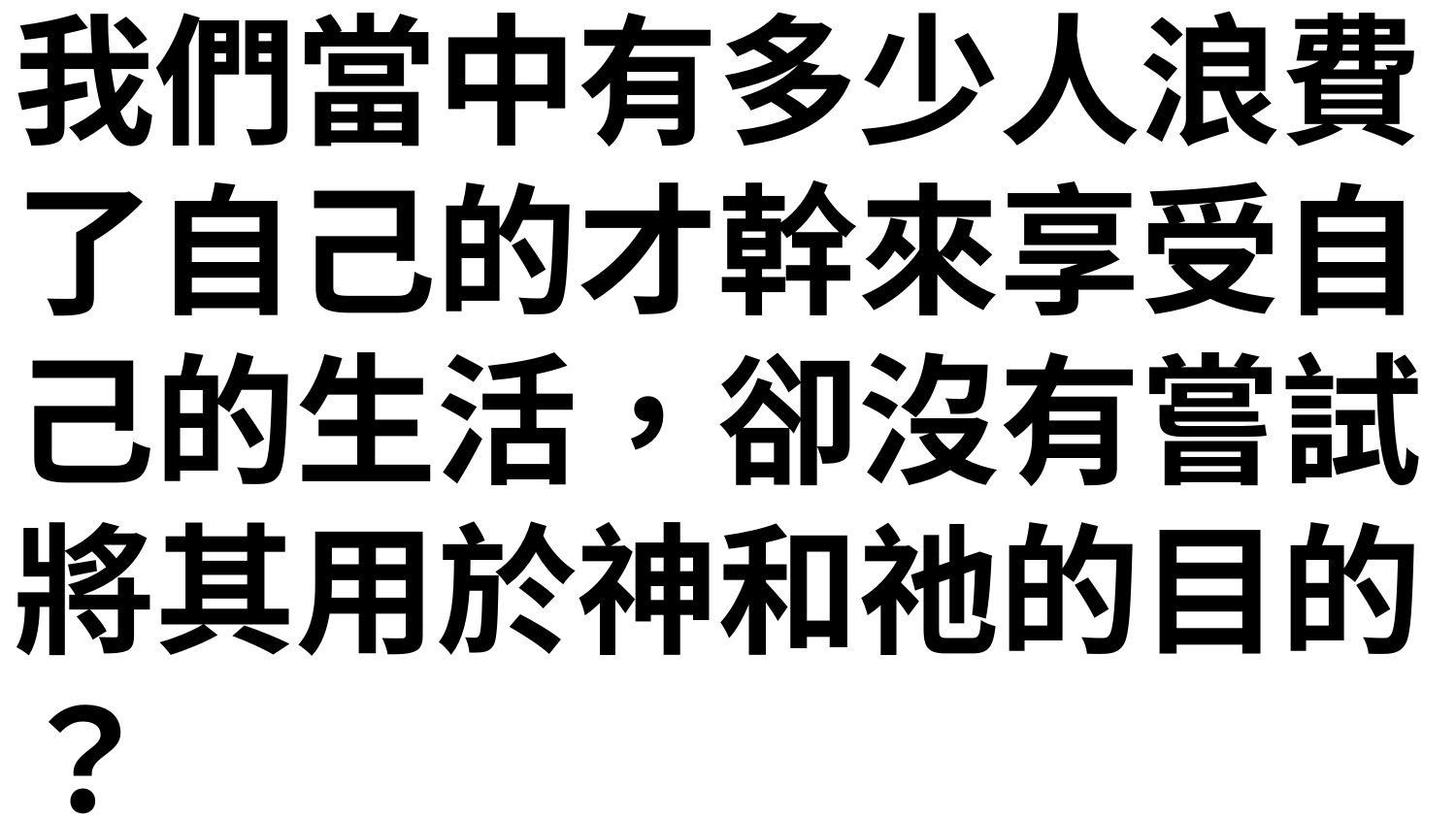

我們當中有多少人浪費了自己的才幹來享受自己的生活，卻沒有嘗試將其用於神和祂的目的
？